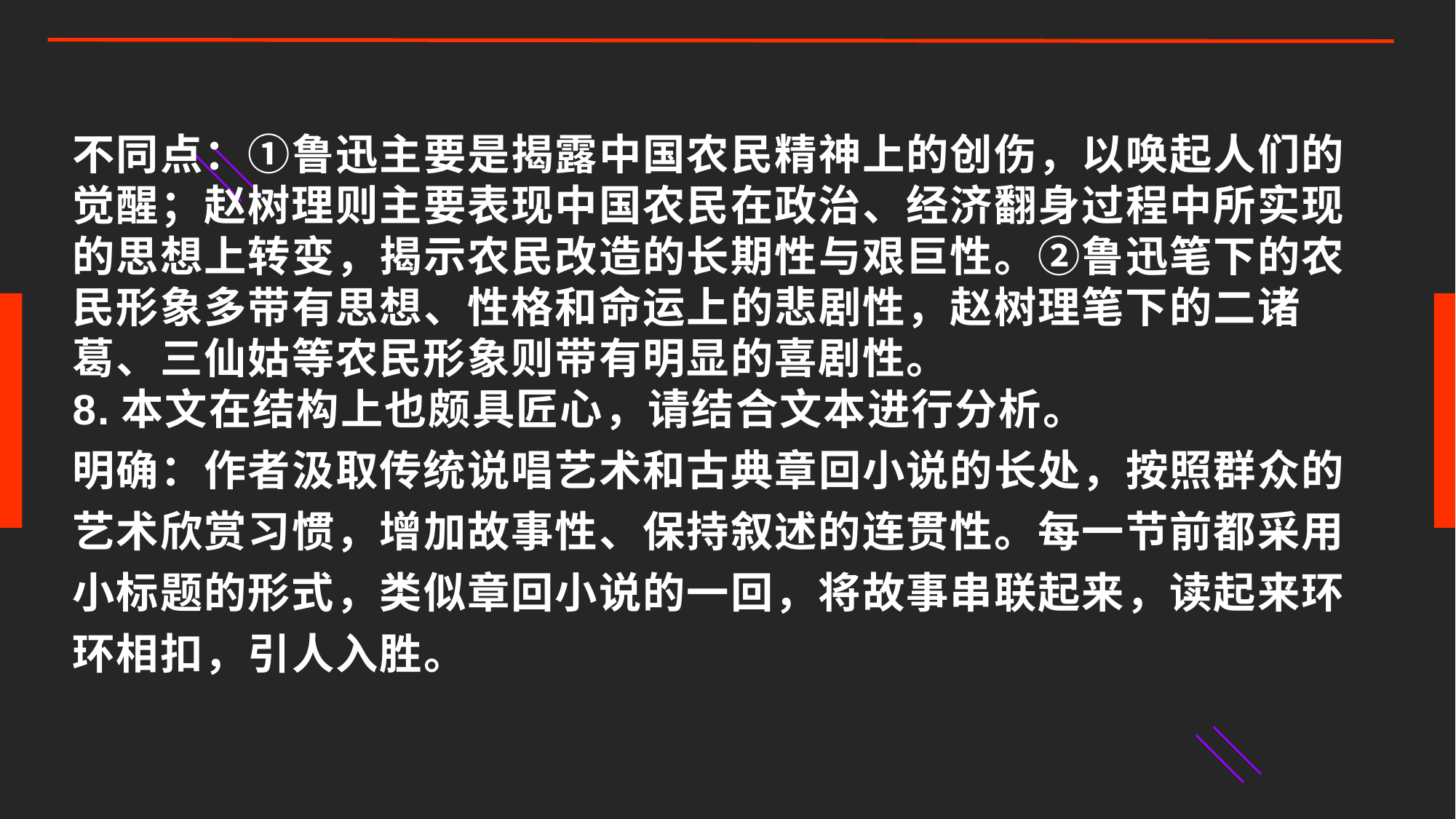

不同点：①鲁迅主要是揭露中国农民精神上的创伤，以唤起人们的觉醒；赵树理则主要表现中国农民在政治、经济翻身过程中所实现的思想上转变，揭示农民改造的长期性与艰巨性。②鲁迅笔下的农民形象多带有思想、性格和命运上的悲剧性，赵树理笔下的二诸葛、三仙姑等农民形象则带有明显的喜剧性。
8.本文在结构上也颇具匠心，请结合文本进行分析。
明确：作者汲取传统说唱艺术和古典章回小说的长处，按照群众的艺术欣赏习惯，增加故事性、保持叙述的连贯性。每一节前都采用小标题的形式，类似章回小说的一回，将故事串联起来，读起来环环相扣，引人入胜。